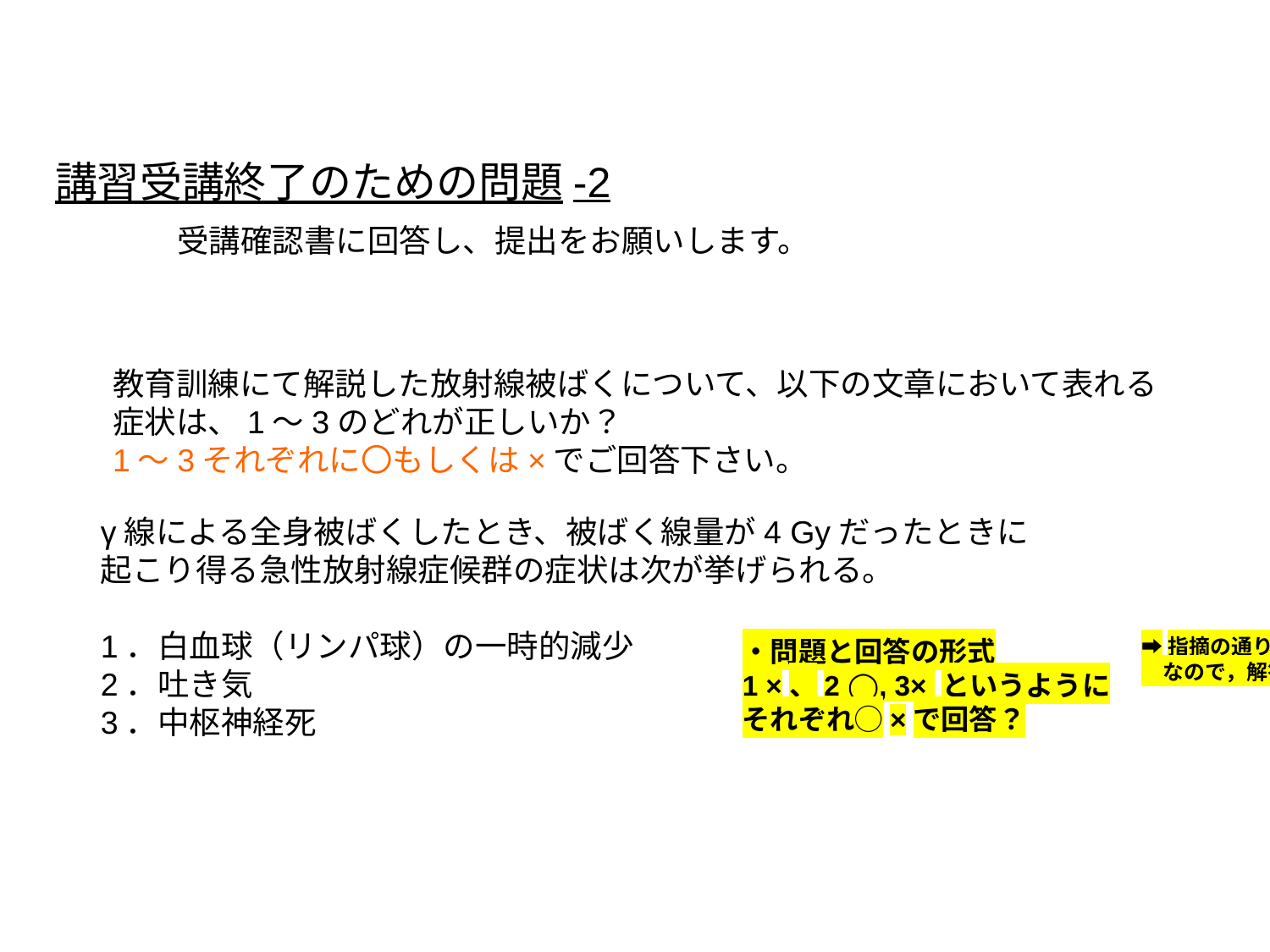

講習受講終了のための問題-2
受講確認書に回答し、提出をお願いします。
教育訓練にて解説した放射線被ばくについて、以下の文章において表れる
症状は、1～3のどれが正しいか？
1～3それぞれに〇もしくは×でご回答下さい。
γ線による全身被ばくしたとき、被ばく線量が4 Gyだったときに
起こり得る急性放射線症候群の症状は次が挙げられる。

1．白血球（リンパ球）の一時的減少
2．吐き気
3．中枢神経死
➡指摘の通りそれぞれに●×にしましょう．
　なので，解答欄がここは三つになります．
・問題と回答の形式
1 ×、2 ◯, 3× というように
それぞれ◯×で回答？